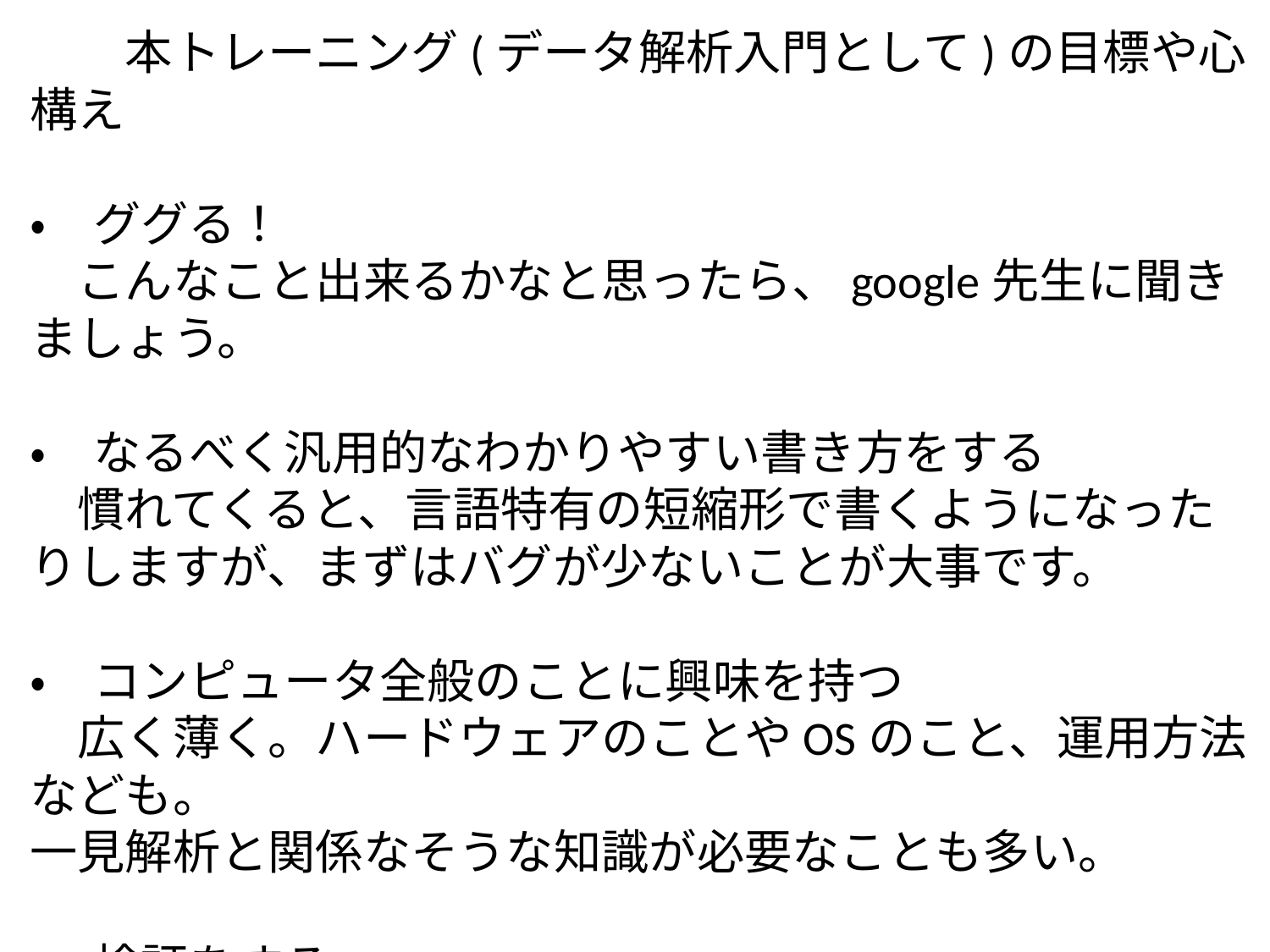

本トレーニング(データ解析入門として)の目標や心構え

・　ググる！
　こんなこと出来るかなと思ったら、google先生に聞きましょう。

・　なるべく汎用的なわかりやすい書き方をする
　慣れてくると、言語特有の短縮形で書くようになったりしますが、まずはバグが少ないことが大事です。

・　コンピュータ全般のことに興味を持つ
　広く薄く。ハードウェアのことやOSのこと、運用方法なども。
一見解析と関係なそうな知識が必要なことも多い。

・　検証をする
　出てきた結果が正しいのか、必ず別の信頼できる方法で部分的にでも確認しましょう。